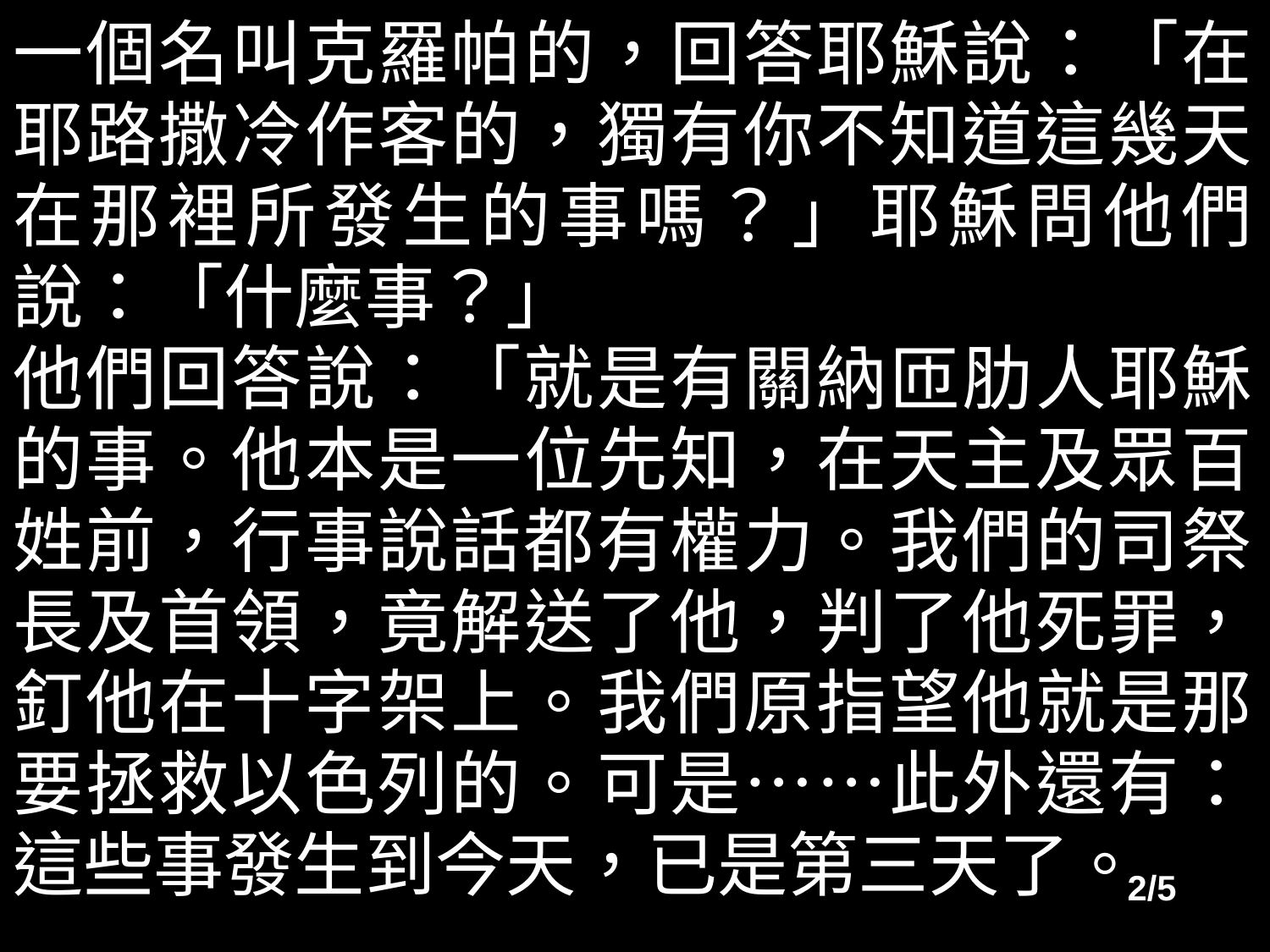

一個名叫克羅帕的，回答耶穌說：「在耶路撒冷作客的，獨有你不知道這幾天在那裡所發生的事嗎？」耶穌問他們說：「什麼事？」
他們回答說：「就是有關納匝肋人耶穌的事。他本是一位先知，在天主及眾百姓前，行事說話都有權力。我們的司祭長及首領，竟解送了他，判了他死罪，釘他在十字架上。我們原指望他就是那要拯救以色列的。可是……此外還有：這些事發生到今天，已是第三天了。
2/5